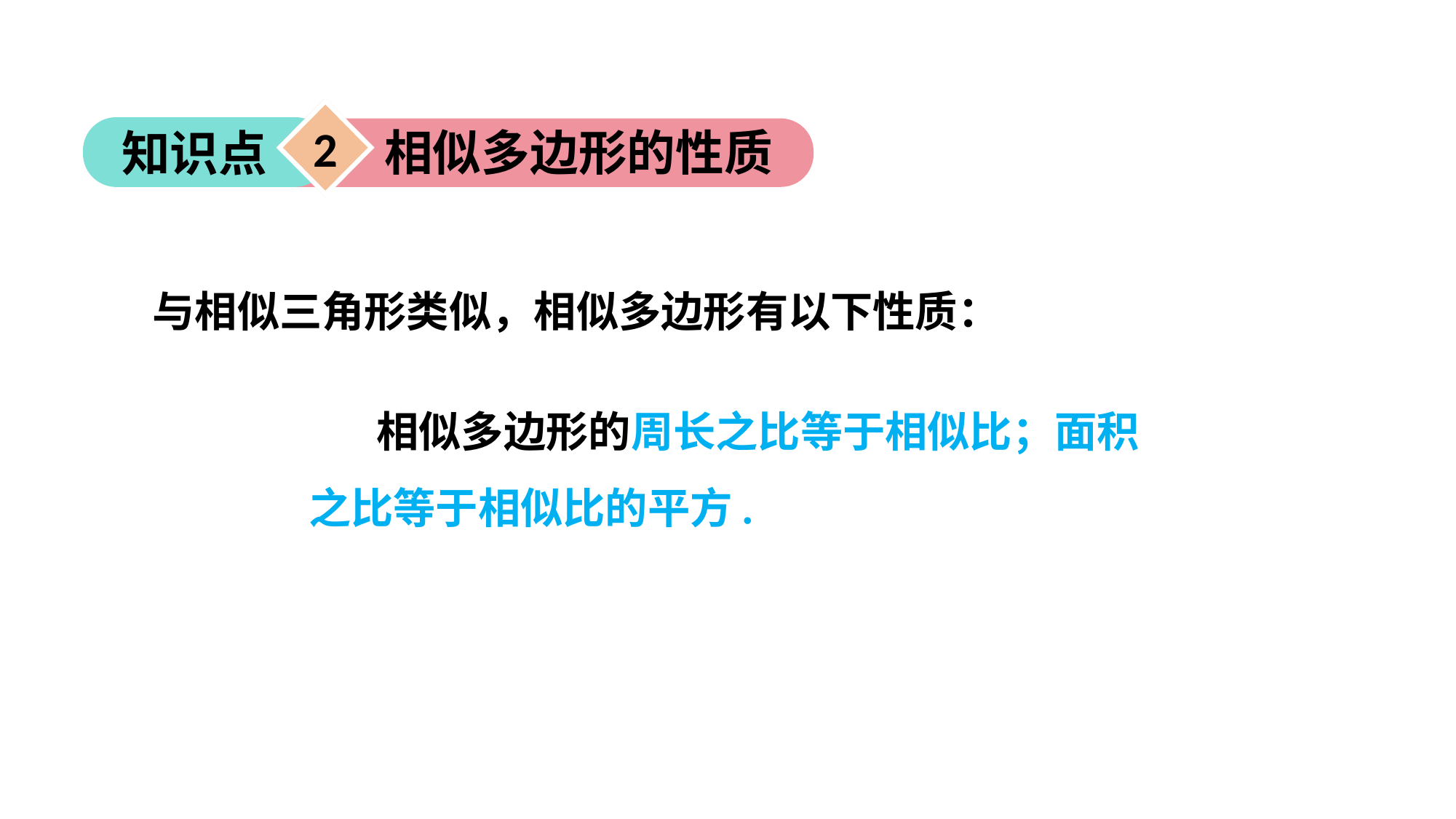

2
相似多边形的性质

知识点

与相似三角形类似，相似多边形有以下性质：
      相似多边形的周长之比等于相似比；面积之比等于相似比的平方.